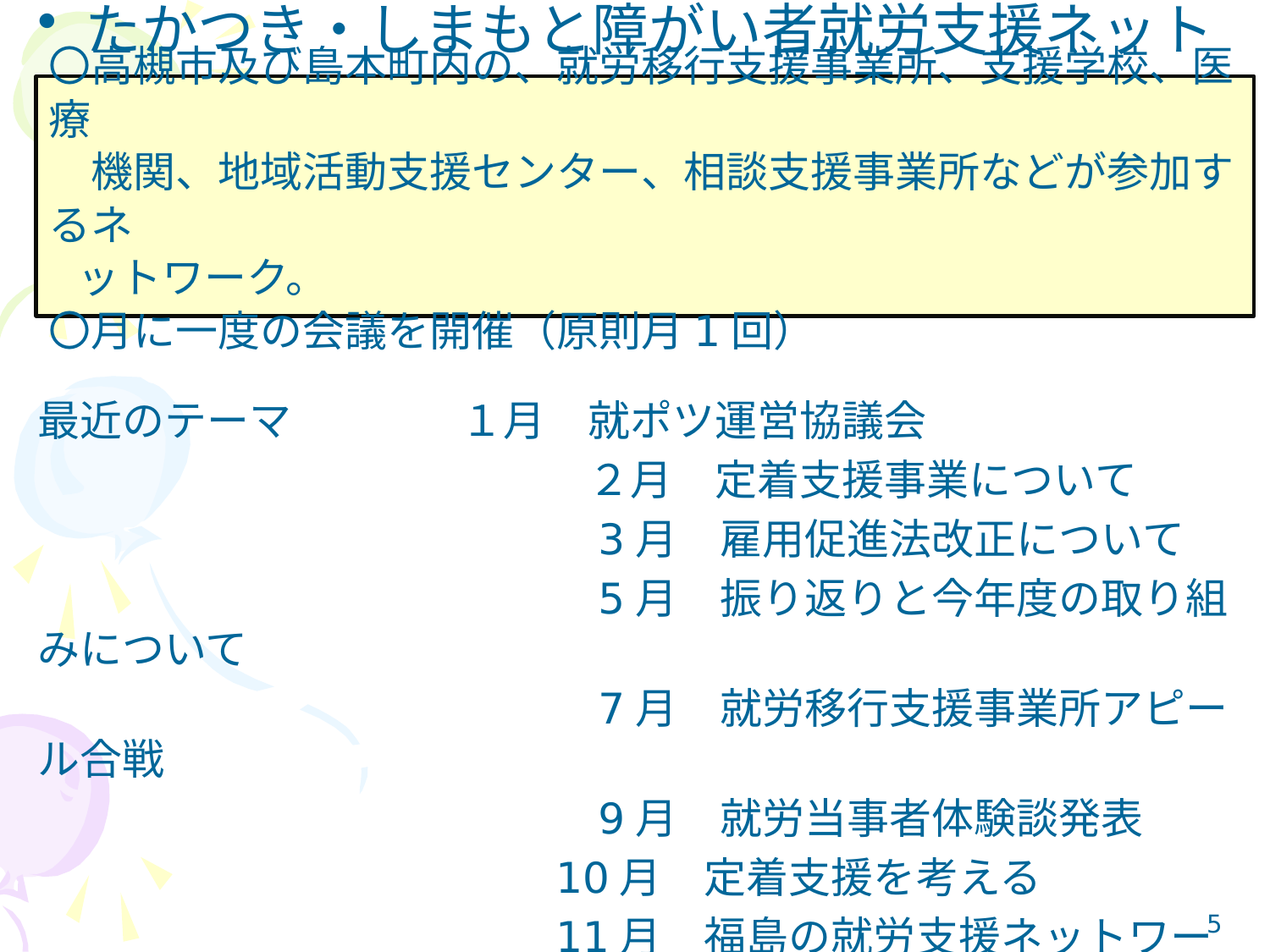

たかつき・しまもと障がい者就労支援ネットワーク

最近のテーマ　　　　１月　就ポツ運営協議会
　　　　　　　　　　　　　２月　定着支援事業について
　　　　　　　　　　　　　3月　雇用促進法改正について
　　　　　　　　　　　　　5月　振り返りと今年度の取り組みについて
　　　　　　　　　　　　　7月　就労移行支援事業所アピール合戦
　　　　　　　　　　　　　9月　就労当事者体験談発表
　　　　　　　　　　　　10月　定着支援を考える
　　　　　　　　　　　　11月　福島の就労支援ネットワークについて
　　　　　　　　　　　　１２月　人権研修（生活困窮制度）　　　など

〇高槻市及び島本町内の、就労移行支援事業所、支援学校、医療
　機関、地域活動支援センター、相談支援事業所などが参加するネ
  ットワーク。
〇月に一度の会議を開催（原則月1回）
5